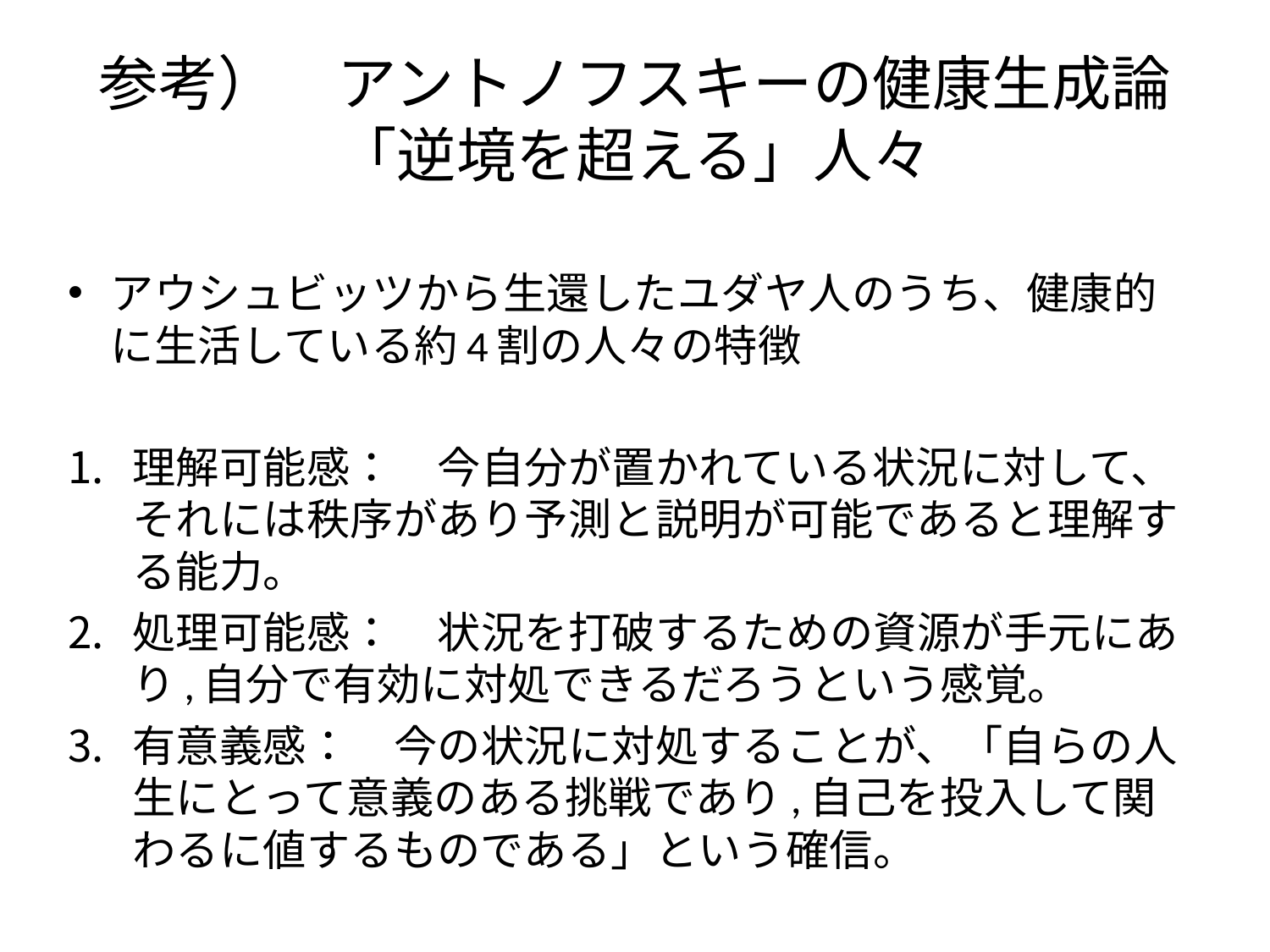

# 参考）　アントノフスキーの健康生成論 「逆境を超える」人々
アウシュビッツから生還したユダヤ人のうち、健康的に生活している約4割の人々の特徴

理解可能感：　今自分が置かれている状況に対して、それには秩序があり予測と説明が可能であると理解する能力。
処理可能感：　状況を打破するための資源が手元にあり,自分で有効に対処できるだろうという感覚。
有意義感：　今の状況に対処することが、「自らの人生にとって意義のある挑戦であり,自己を投入して関わるに値するものである」という確信。